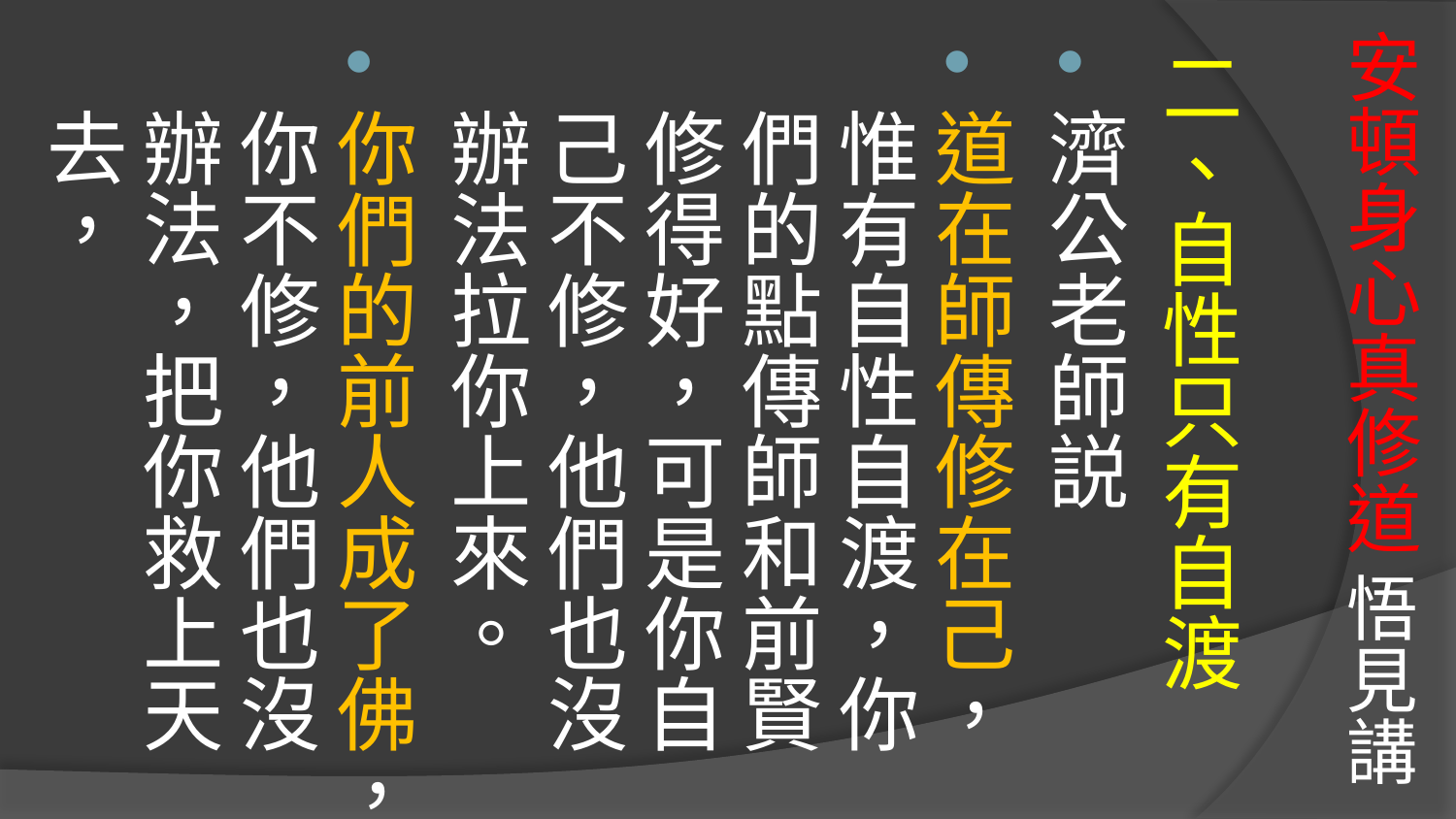

# 安頓身心真修道 悟見講
二、自性只有自渡
濟公老師説
道在師傳修在己，惟有自性自渡，你們的點傳師和前賢修得好，可是你自己不修，他們也沒辦法拉你上來。
你們的前人成了佛，你不修，他們也沒辦法，把你救上天去，